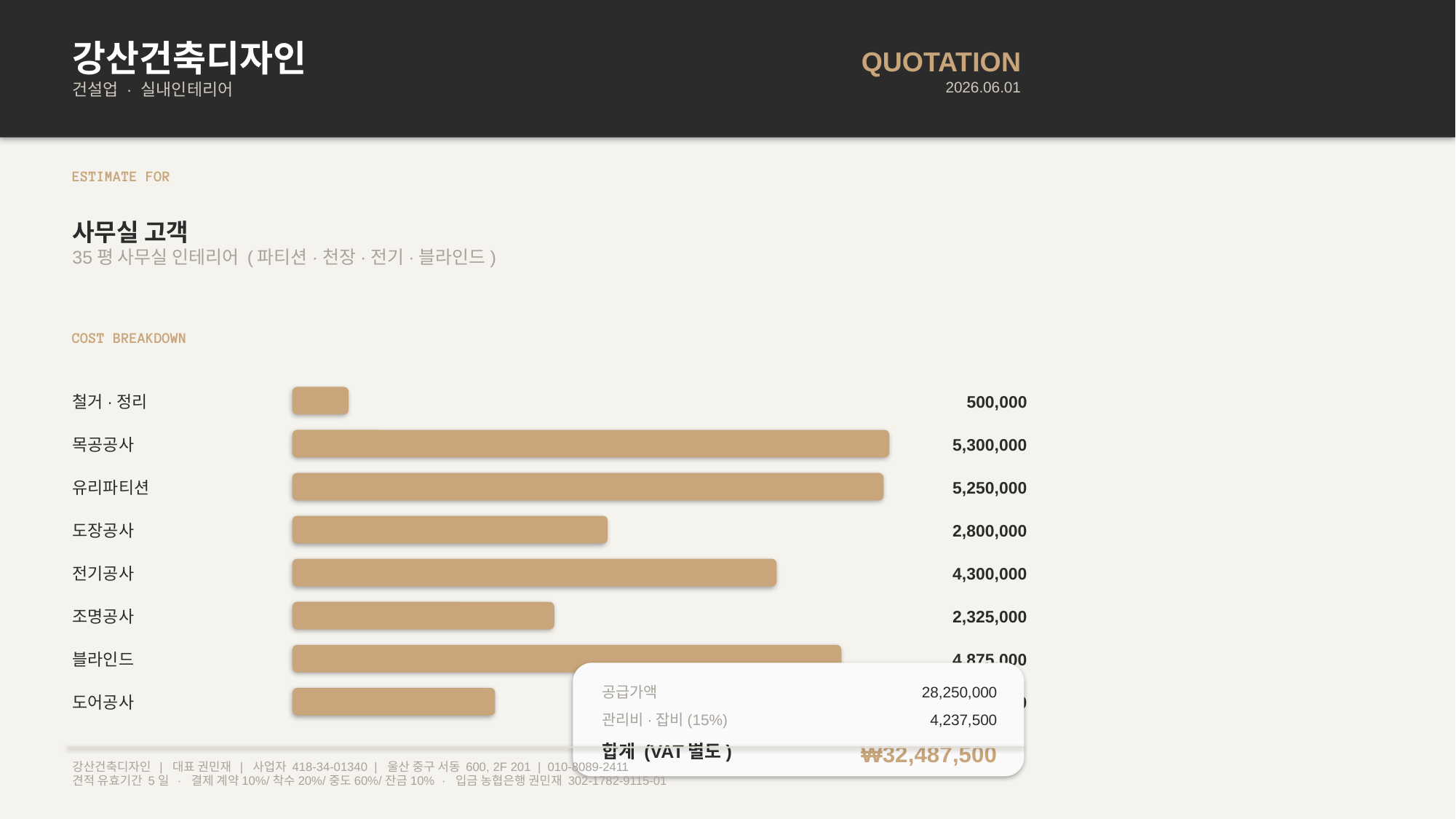

강산건축디자인
건설업 · 실내인테리어
QUOTATION
2026.06.01
ESTIMATE FOR
사무실 고객
35평 사무실 인테리어 (파티션·천장·전기·블라인드)
COST BREAKDOWN
철거·정리
500,000

목공공사
5,300,000

유리파티션
5,250,000

도장공사
2,800,000

전기공사
4,300,000

조명공사
2,325,000

블라인드
4,875,000

공급가액
28,250,000
도어공사
1,800,000

관리비·잡비(15%)
4,237,500
합계 (VAT별도)
₩32,487,500

강산건축디자인  |  대표 권민재  |  사업자 418-34-01340  |  울산 중구 서동 600, 2F 201  |  010-8089-2411
견적 유효기간 5일  ·  결제 계약10%/착수20%/중도60%/잔금10%  ·  입금 농협은행 권민재 302-1782-9115-01